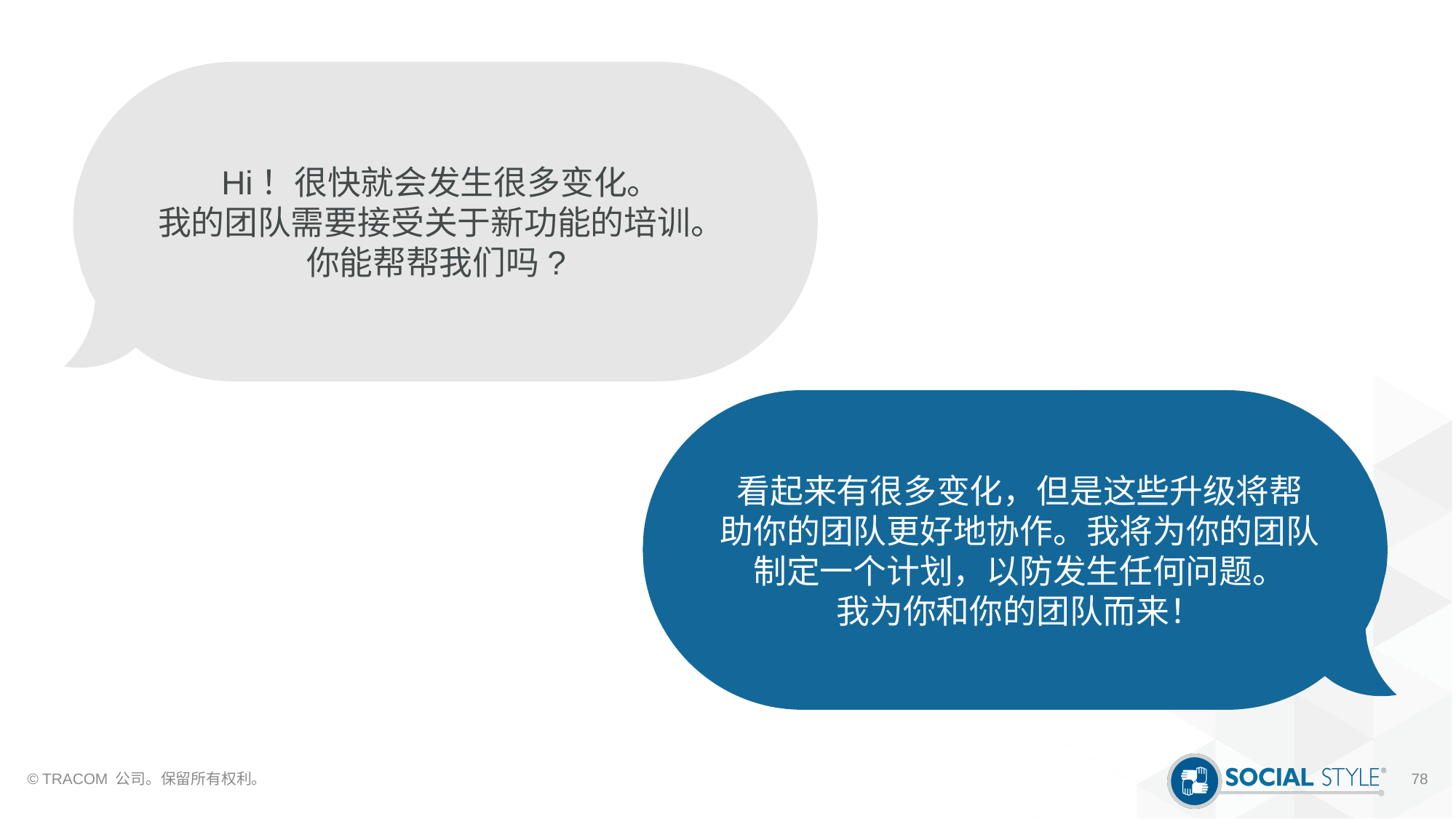

Hi！很快就会发生很多变化。
我的团队需要接受关于新功能的培训。
你能帮帮我们吗?
看起来有很多变化，但是这些升级将帮
助你的团队更好地协作。我将为你的团队
制定一个计划，以防发生任何问题。
我为你和你的团队而来！
© TRACOM 公司。保留所有权利。
78